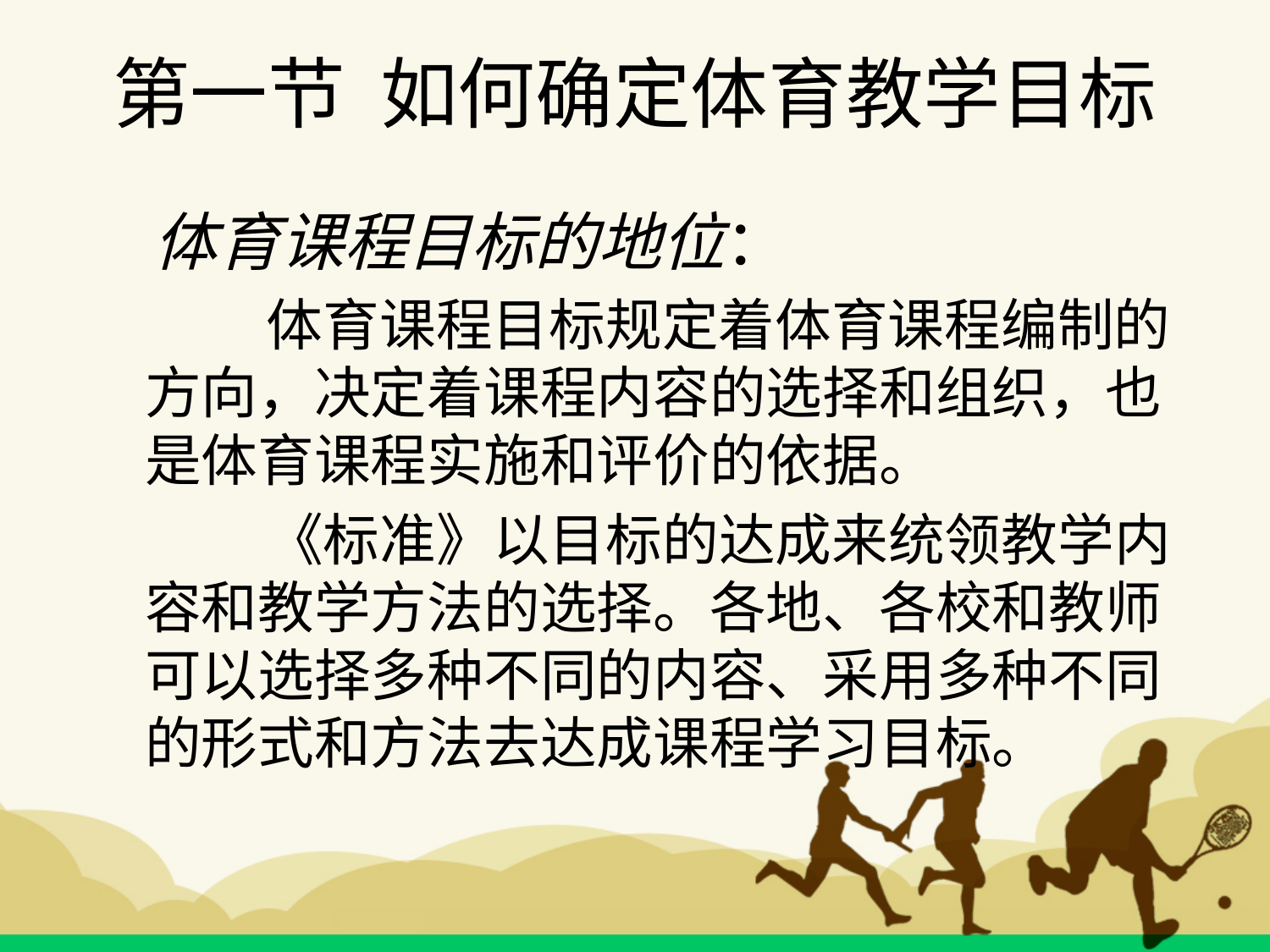

# 第一节  如何确定体育教学目标
　体育课程目标的地位：
　　　体育课程目标规定着体育课程编制的方向，决定着课程内容的选择和组织，也是体育课程实施和评价的依据。
　　　《标准》以目标的达成来统领教学内容和教学方法的选择。各地、各校和教师可以选择多种不同的内容、采用多种不同的形式和方法去达成课程学习目标。